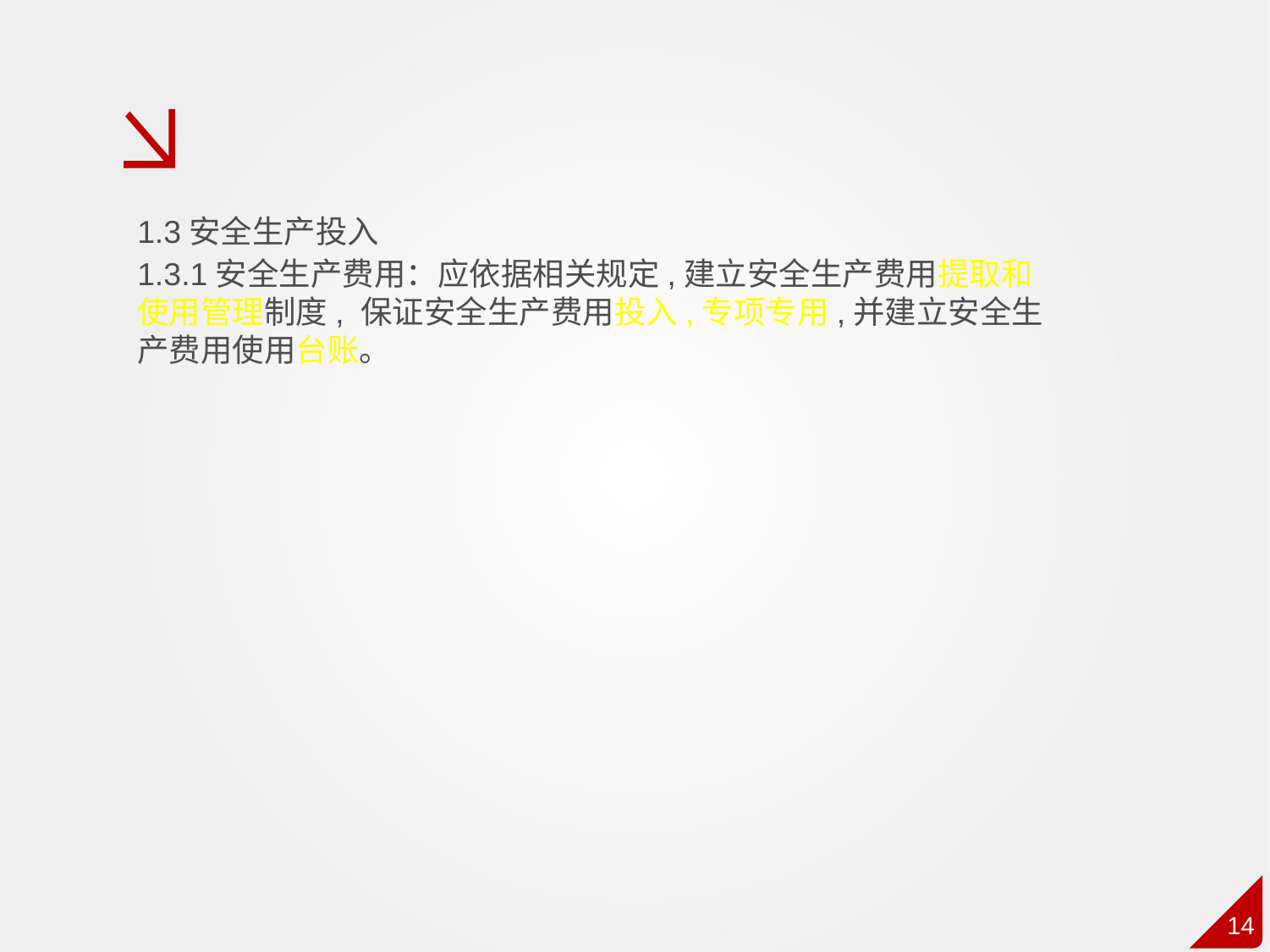

1.3安全生产投入
1.3.1安全生产费用：应依据相关规定,建立安全生产费用提取和使用管理制度, 保证安全生产费用投入,专项专用,并建立安全生产费用使用台账。